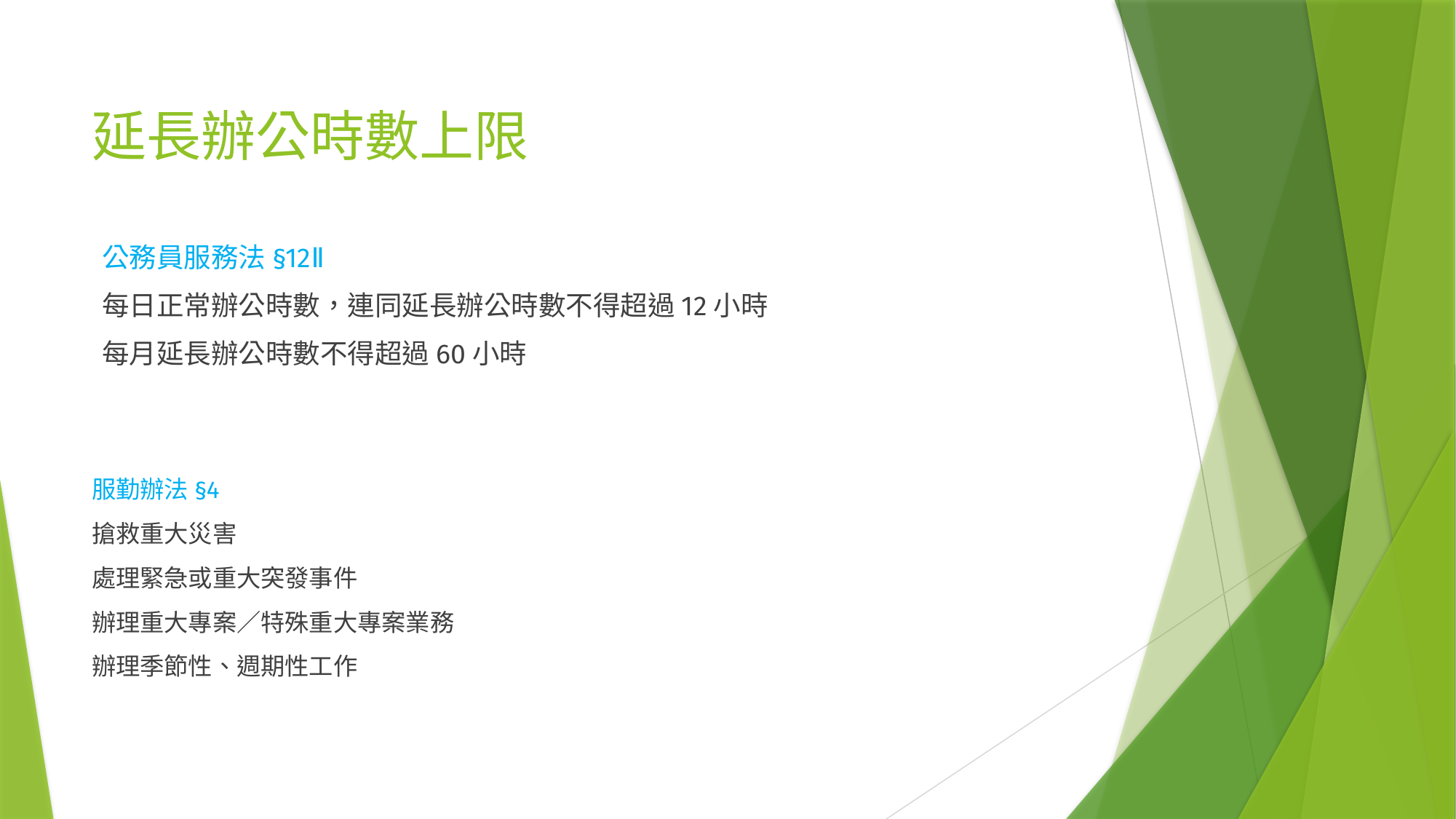

# 延長辦公時數上限
公務員服務法§12Ⅱ
每日正常辦公時數，連同延長辦公時數不得超過12小時
每月延長辦公時數不得超過60小時
服勤辦法§4
搶救重大災害
處理緊急或重大突發事件
辦理重大專案／特殊重大專案業務
辦理季節性、週期性工作